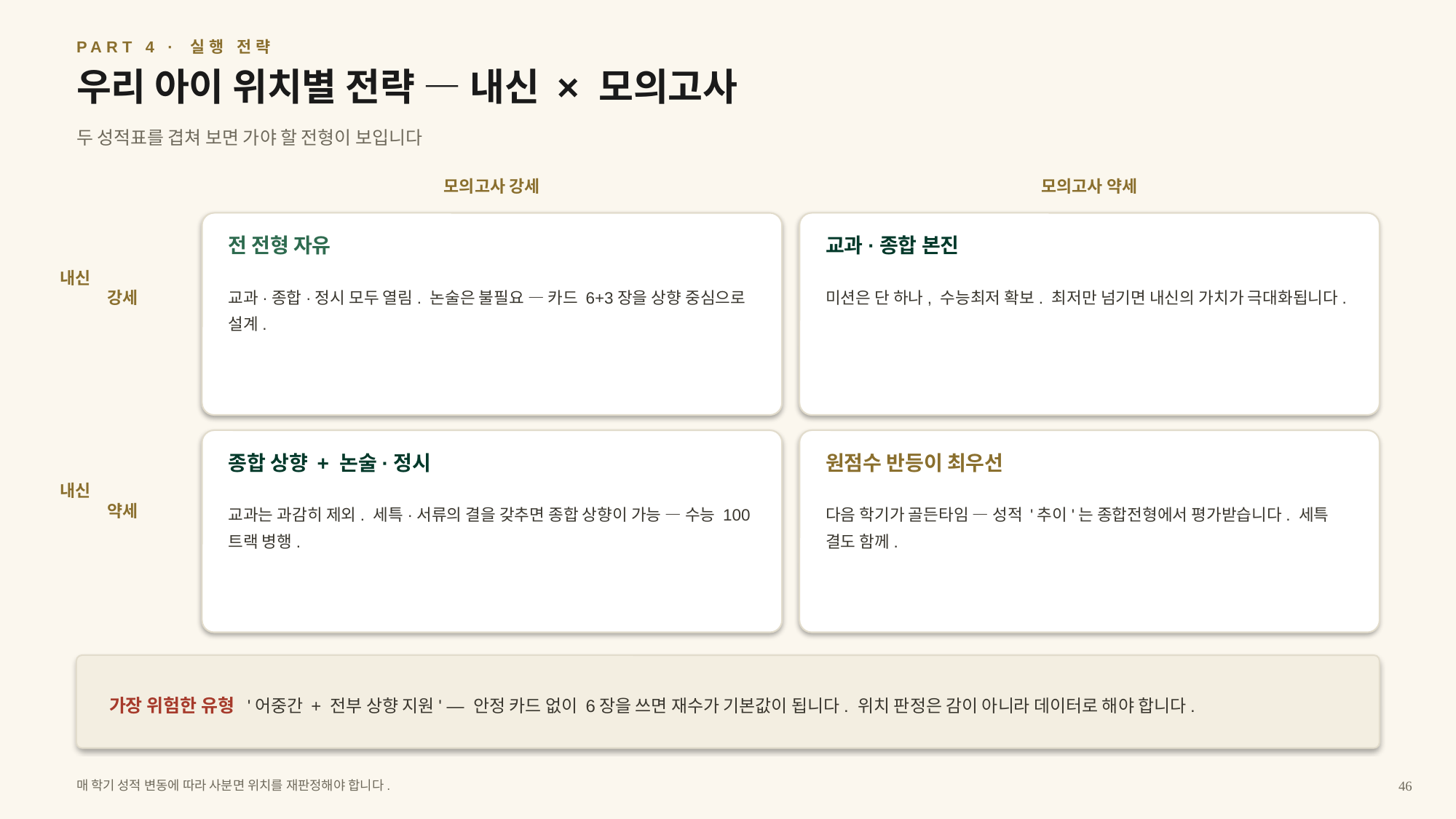

PART 4 · 실행 전략
우리 아이 위치별 전략 — 내신 × 모의고사
두 성적표를 겹쳐 보면 가야 할 전형이 보입니다
모의고사 강세
모의고사 약세

전 전형 자유
교과·종합 본진
내신
강세
교과·종합·정시 모두 열림. 논술은 불필요 — 카드 6+3장을 상향 중심으로 설계.
미션은 단 하나, 수능최저 확보. 최저만 넘기면 내신의 가치가 극대화됩니다.

종합 상향 + 논술·정시
원점수 반등이 최우선
내신
약세
교과는 과감히 제외. 세특·서류의 결을 갖추면 종합 상향이 가능 — 수능 100 트랙 병행.
다음 학기가 골든타임 — 성적 '추이'는 종합전형에서 평가받습니다. 세특 결도 함께.

가장 위험한 유형  '어중간 + 전부 상향 지원' — 안정 카드 없이 6장을 쓰면 재수가 기본값이 됩니다. 위치 판정은 감이 아니라 데이터로 해야 합니다.
매 학기 성적 변동에 따라 사분면 위치를 재판정해야 합니다.
46